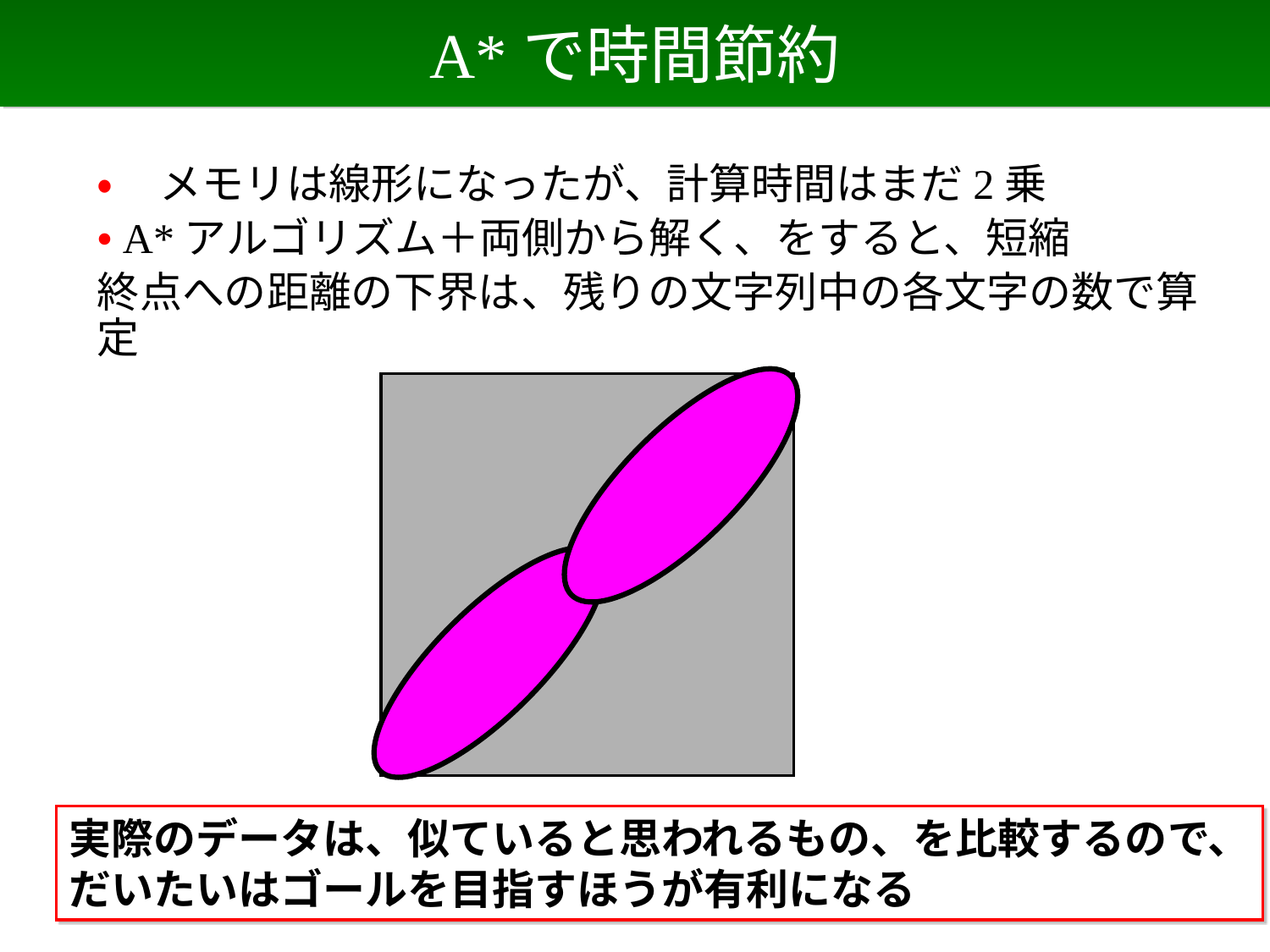

# A*で時間節約
• メモリは線形になったが、計算時間はまだ2乗
• A*アルゴリズム＋両側から解く、をすると、短縮
終点への距離の下界は、残りの文字列中の各文字の数で算定

実際のデータは、似ていると思われるもの、を比較するので、
だいたいはゴールを目指すほうが有利になる